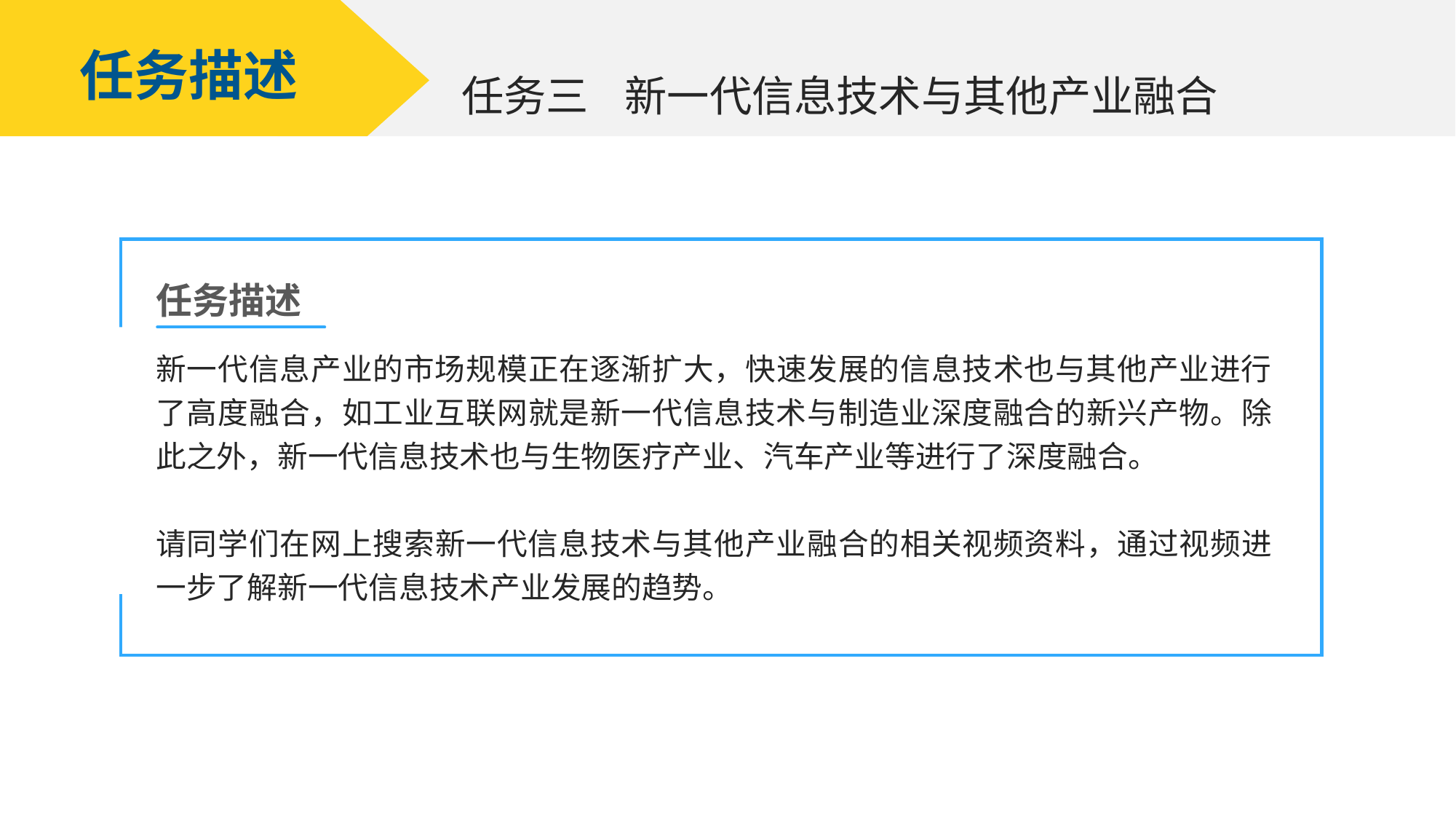

任务描述
新一代信息技术与其他产业融合
任务三

任务描述

新一代信息产业的市场规模正在逐渐扩大，快速发展的信息技术也与其他产业进行了高度融合，如工业互联网就是新一代信息技术与制造业深度融合的新兴产物。除此之外，新一代信息技术也与生物医疗产业、汽车产业等进行了深度融合。

请同学们在网上搜索新一代信息技术与其他产业融合的相关视频资料，通过视频进一步了解新一代信息技术产业发展的趋势。